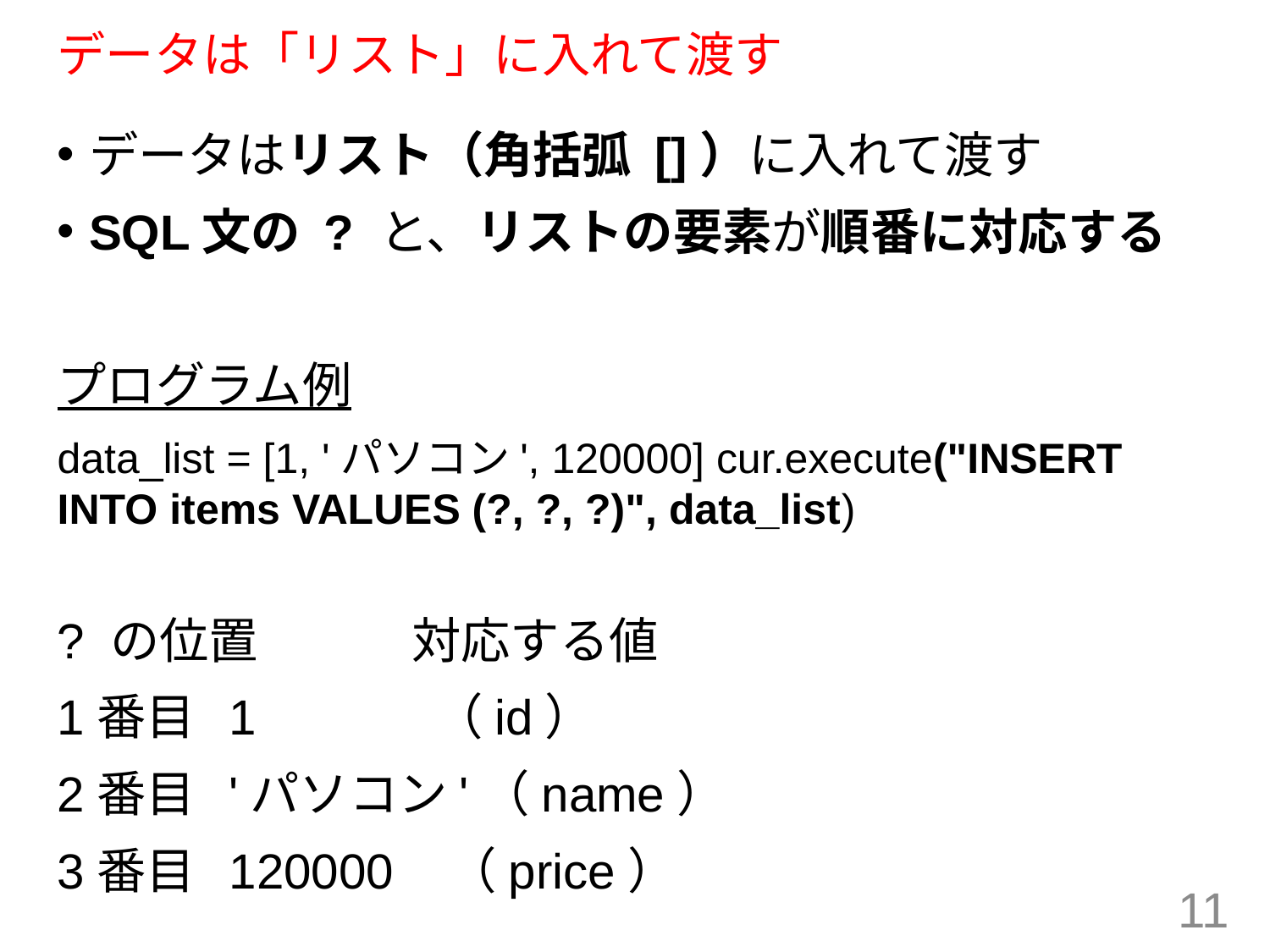

# データは「リスト」に入れて渡す
データはリスト（角括弧 []）に入れて渡す
SQL文の ? と、リストの要素が順番に対応する

プログラム例
data_list = [1, 'パソコン', 120000] cur.execute("INSERT INTO items VALUES (?, ?, ?)", data_list)
? の位置              対応する値
1番目  1            （id）
2番目  'パソコン'（name）
3番目  120000   （price）

11